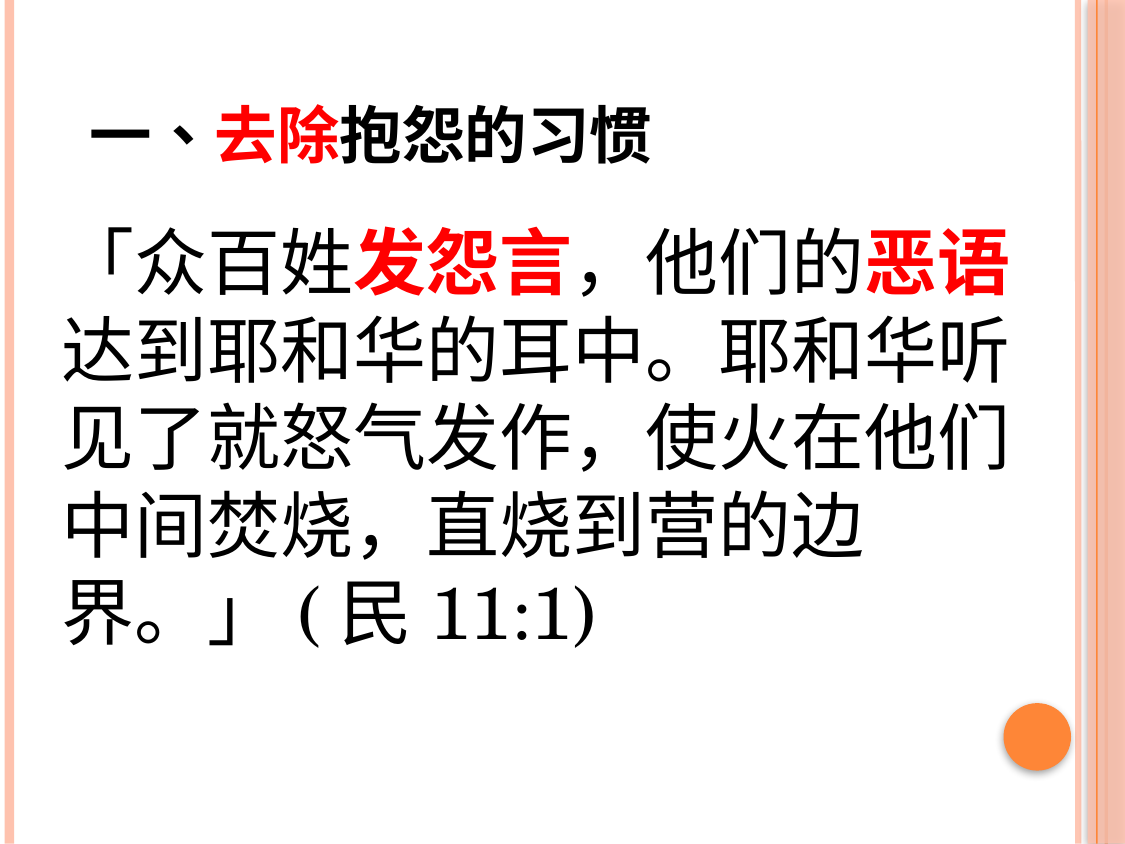

# 一、去除抱怨的习惯
「众百姓发怨言，他们的恶语达到耶和华的耳中。耶和华听见了就怒气发作，使火在他们中间焚烧，直烧到营的边界。」(民11:1)